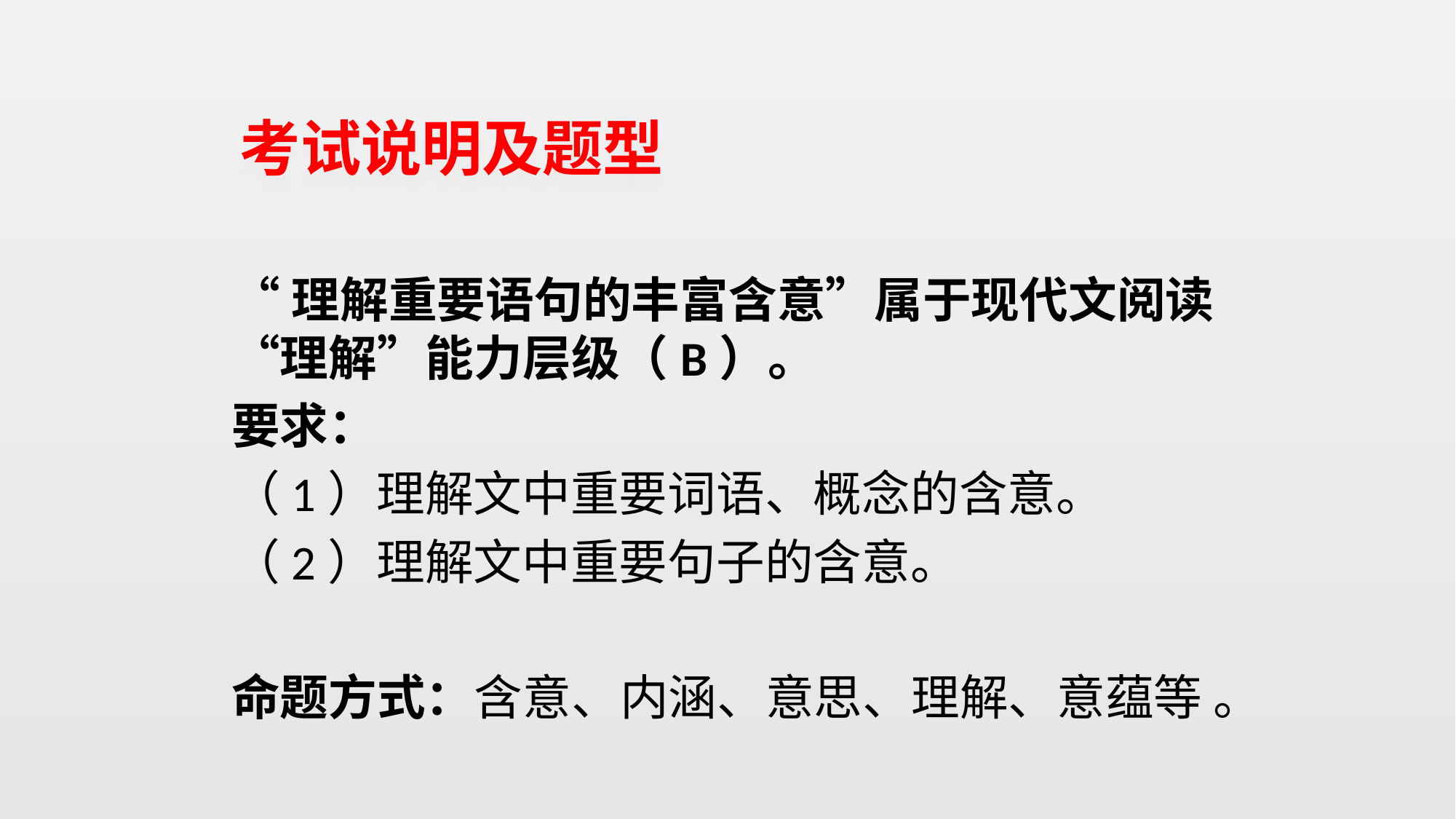

# 考试说明及题型
“理解重要语句的丰富含意”属于现代文阅读“理解”能力层级（B）。
要求：
（1）理解文中重要词语、概念的含意。
（2）理解文中重要句子的含意。

命题方式：含意、内涵、意思、理解、意蕴等 。